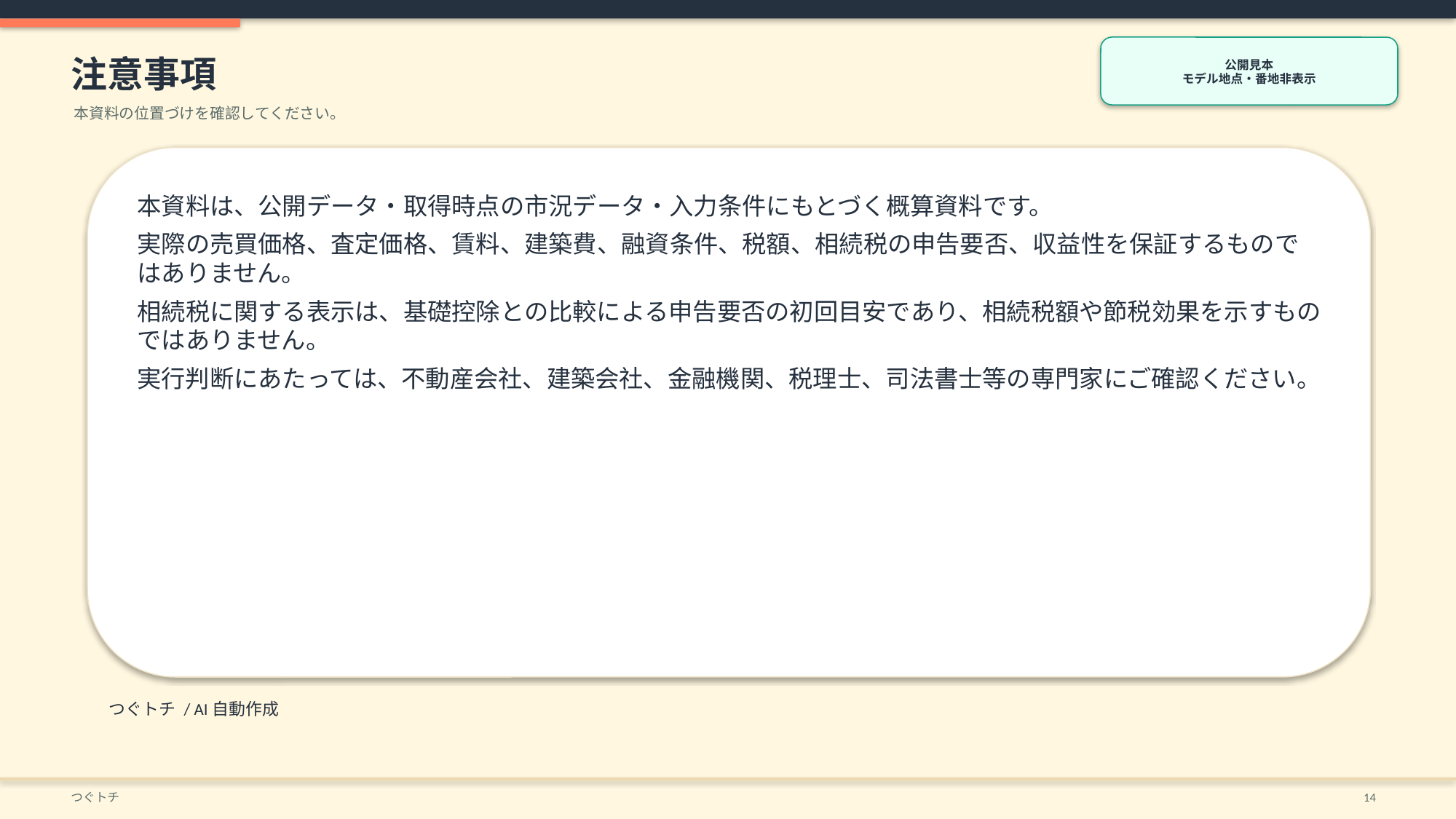

公開見本
モデル地点・番地非表示
注意事項
本資料の位置づけを確認してください。
本資料は、公開データ・取得時点の市況データ・入力条件にもとづく概算資料です。
実際の売買価格、査定価格、賃料、建築費、融資条件、税額、相続税の申告要否、収益性を保証するものではありません。
相続税に関する表示は、基礎控除との比較による申告要否の初回目安であり、相続税額や節税効果を示すものではありません。
実行判断にあたっては、不動産会社、建築会社、金融機関、税理士、司法書士等の専門家にご確認ください。
つぐトチ / AI自動作成

つぐトチ
14